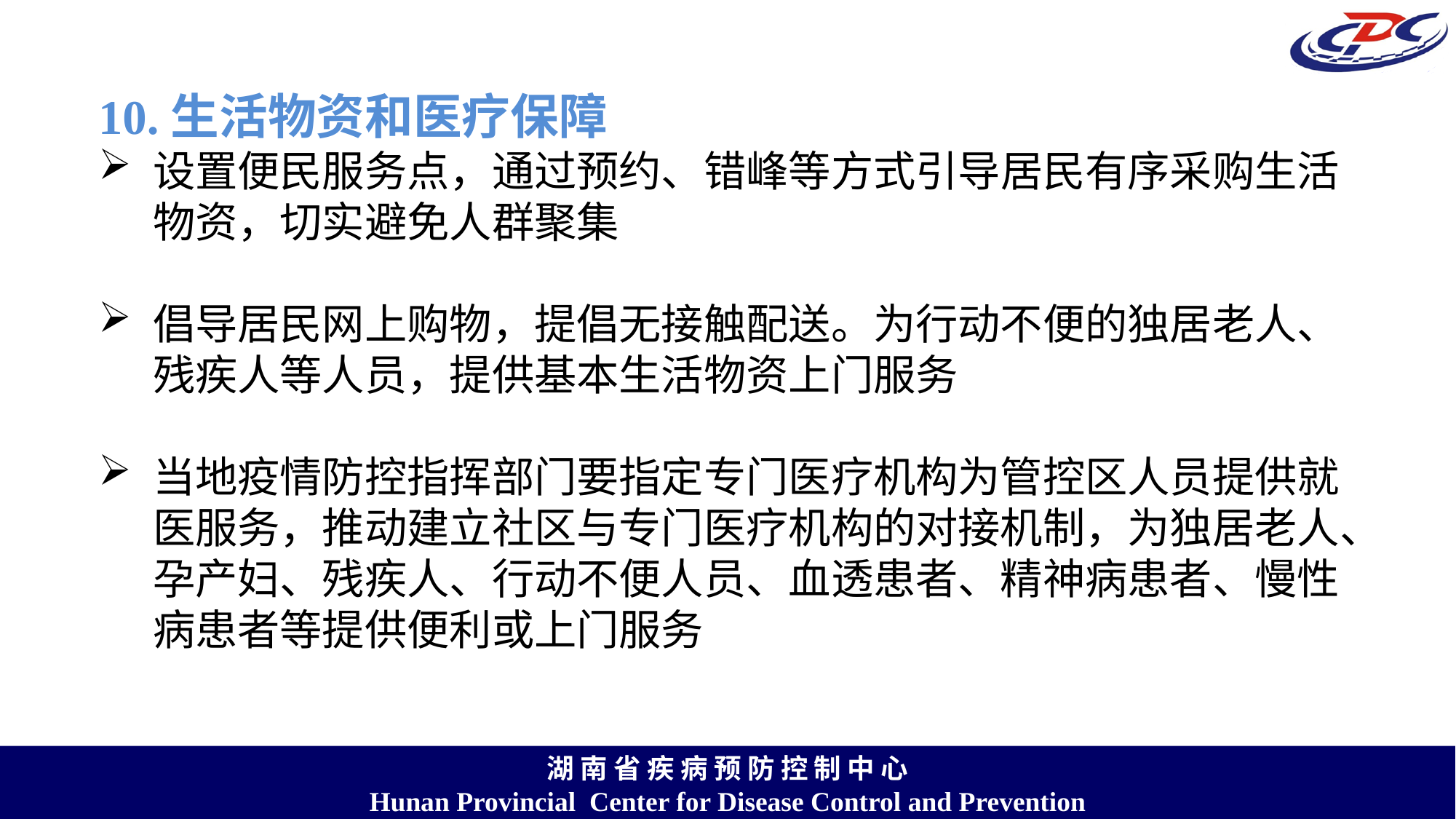

10.生活物资和医疗保障
设置便民服务点，通过预约、错峰等方式引导居民有序采购生活物资，切实避免人群聚集

倡导居民网上购物，提倡无接触配送。为行动不便的独居老人、残疾人等人员，提供基本生活物资上门服务

当地疫情防控指挥部门要指定专门医疗机构为管控区人员提供就医服务，推动建立社区与专门医疗机构的对接机制，为独居老人、孕产妇、残疾人、行动不便人员、血透患者、精神病患者、慢性病患者等提供便利或上门服务